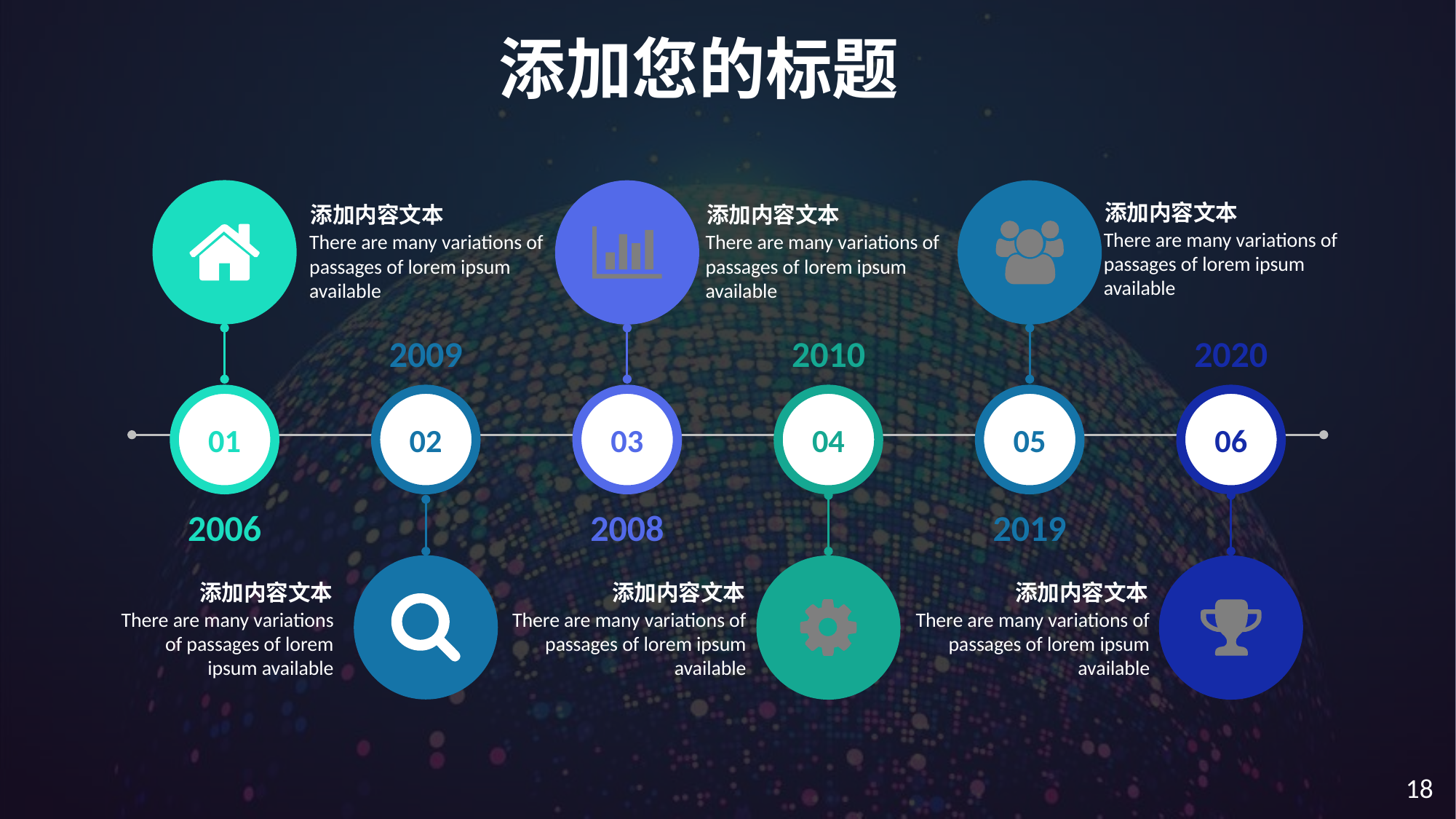

添加您的标题

添加内容文本
There are many variations of passages of lorem ipsum available
添加内容文本
There are many variations of passages of lorem ipsum available
添加内容文本
There are many variations of passages of lorem ipsum available
2009
2010
2020
01
02
03
04
05
06
2006
2008
2019

添加内容文本
There are many variations of passages of lorem ipsum available
添加内容文本
There are many variations of passages of lorem ipsum available
添加内容文本
There are many variations of passages of lorem ipsum available
18